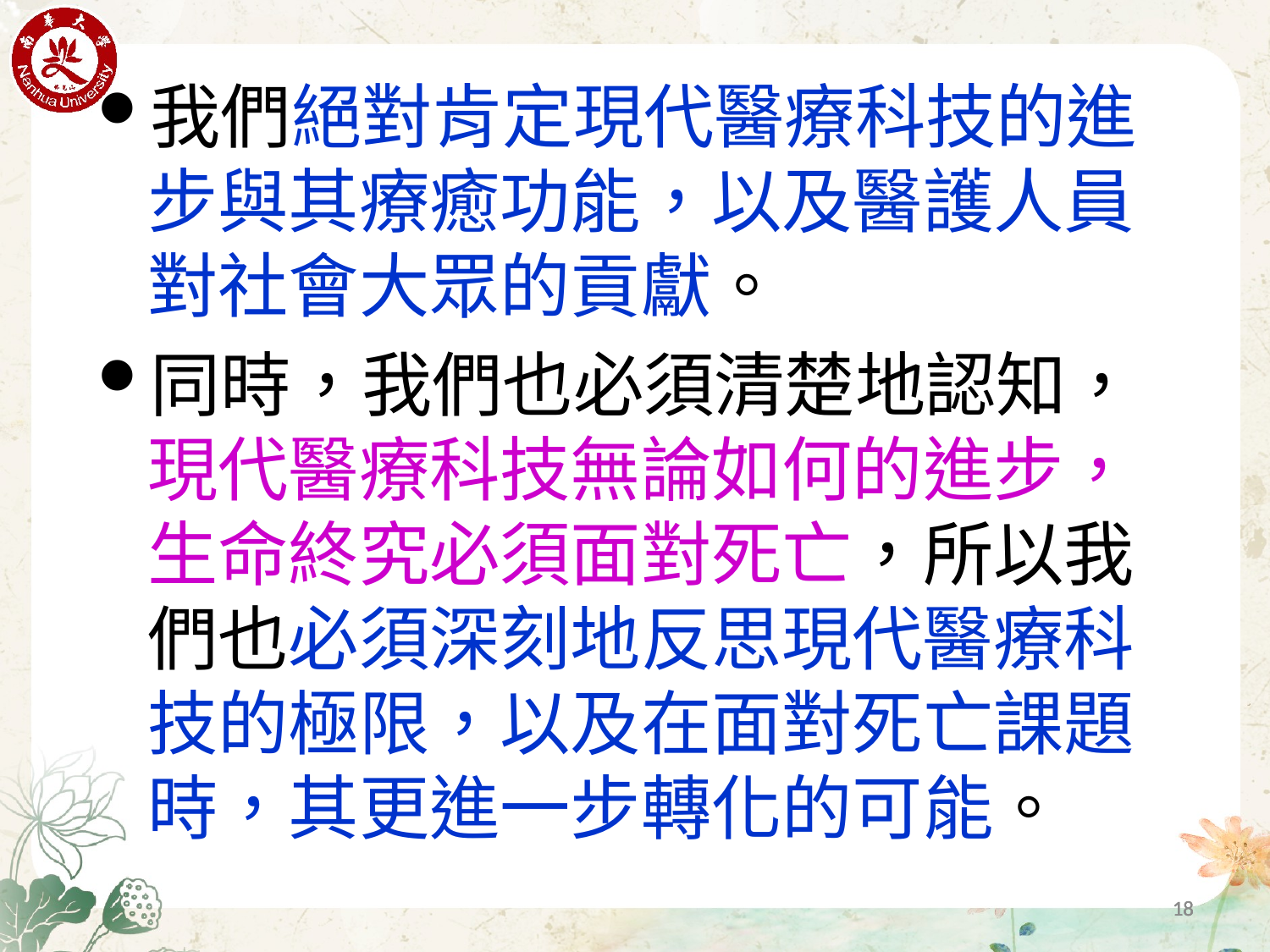

我們絕對肯定現代醫療科技的進步與其療癒功能，以及醫護人員對社會大眾的貢獻。
同時，我們也必須清楚地認知，現代醫療科技無論如何的進步，生命終究必須面對死亡，所以我們也必須深刻地反思現代醫療科技的極限，以及在面對死亡課題時，其更進一步轉化的可能。
18
18
18